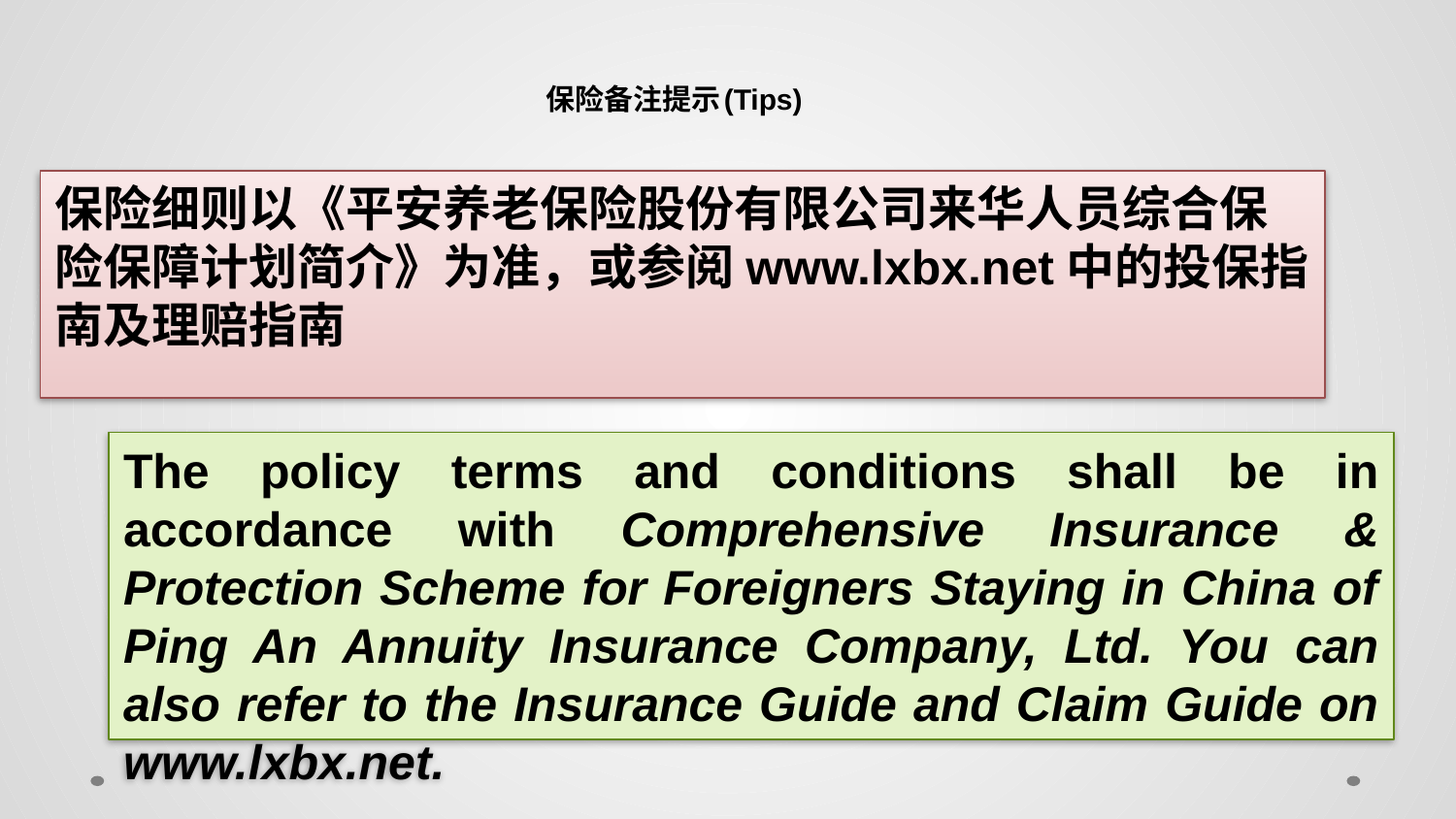

保险备注提示(Tips)
保险细则以《平安养老保险股份有限公司来华人员综合保险保障计划简介》为准，或参阅www.lxbx.net中的投保指南及理赔指南
The policy terms and conditions shall be in accordance with Comprehensive Insurance & Protection Scheme for Foreigners Staying in China of Ping An Annuity Insurance Company, Ltd. You can also refer to the Insurance Guide and Claim Guide on www.lxbx.net.